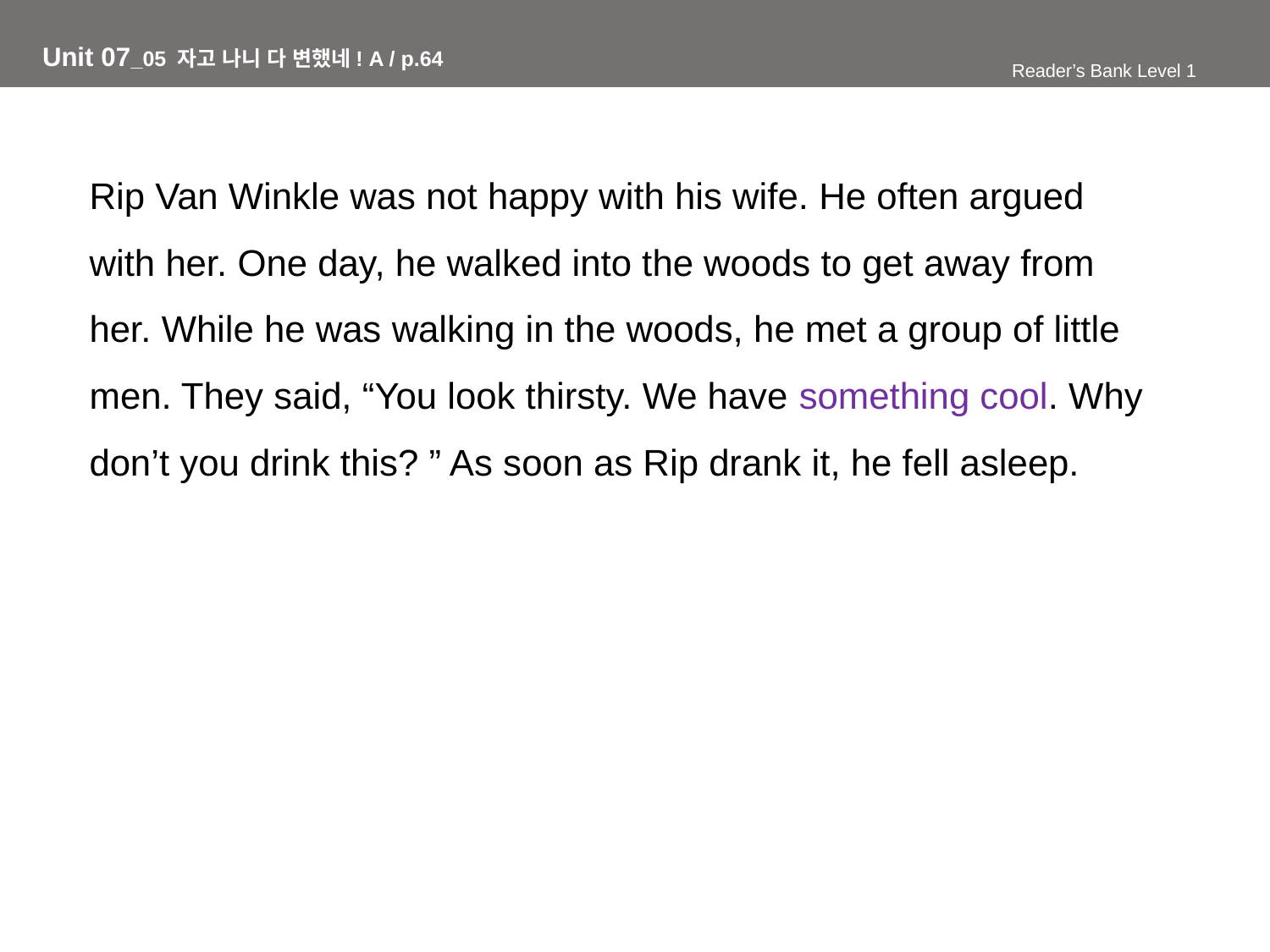

# Unit 07_05 자고 나니 다 변했네! A / p.64
Reader’s Bank Level 1

Rip Van Winkle was not happy with his wife. He often argued
with her. One day, he walked into the woods to get away from
her. While he was walking in the woods, he met a group of little
men. They said, “You look thirsty. We have something cool. Why
don’t you drink this? ” As soon as Rip drank it, he fell asleep.